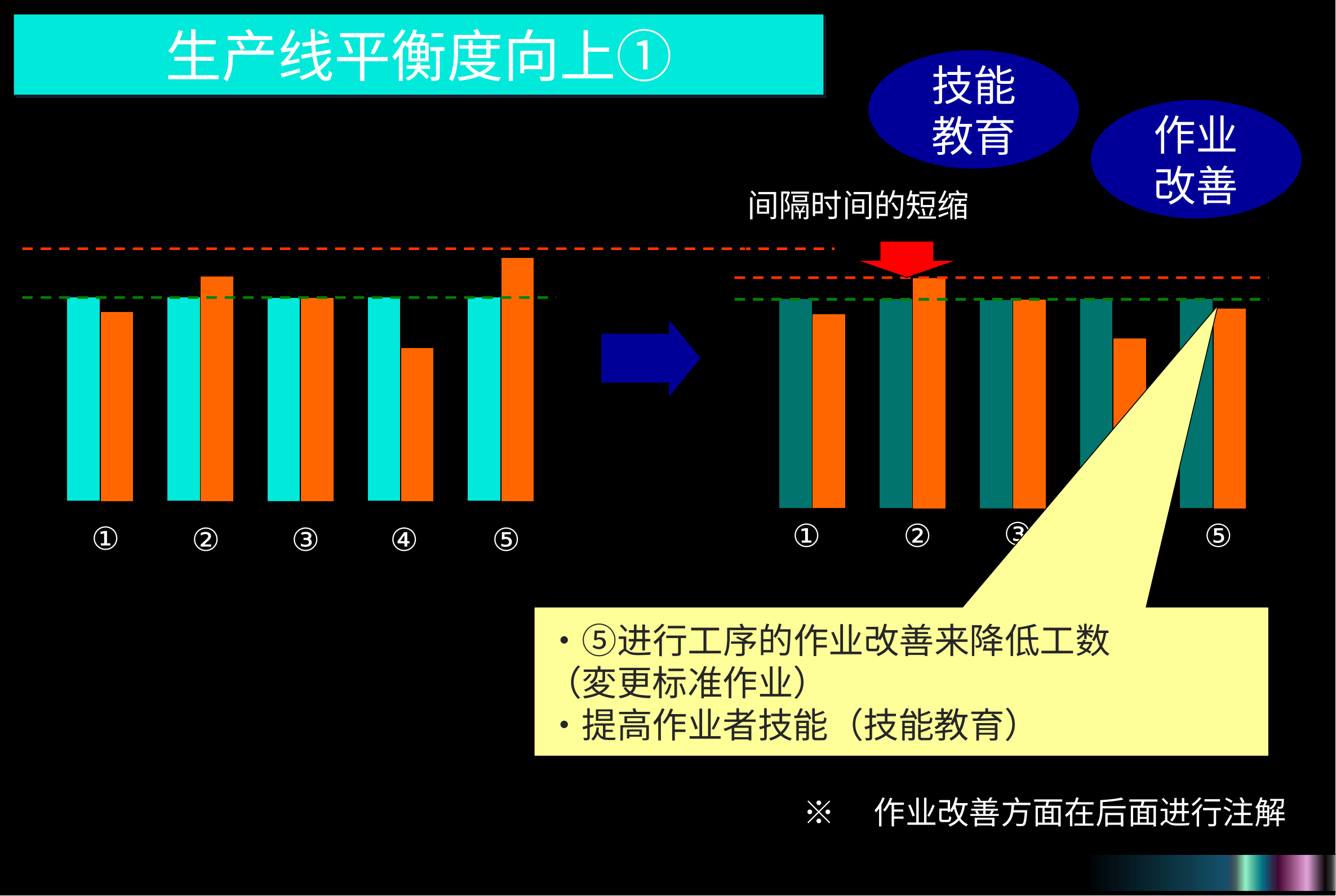

生产线平衡度向上①
技能
教育
作业
改善
间隔时间的短缩

①
②
③
④
⑤

③

①
②
④
⑤
・⑤进行工序的作业改善来降低工数
（変更标准作业）
・提高作业者技能（技能教育）
※　作业改善方面在后面进行注解